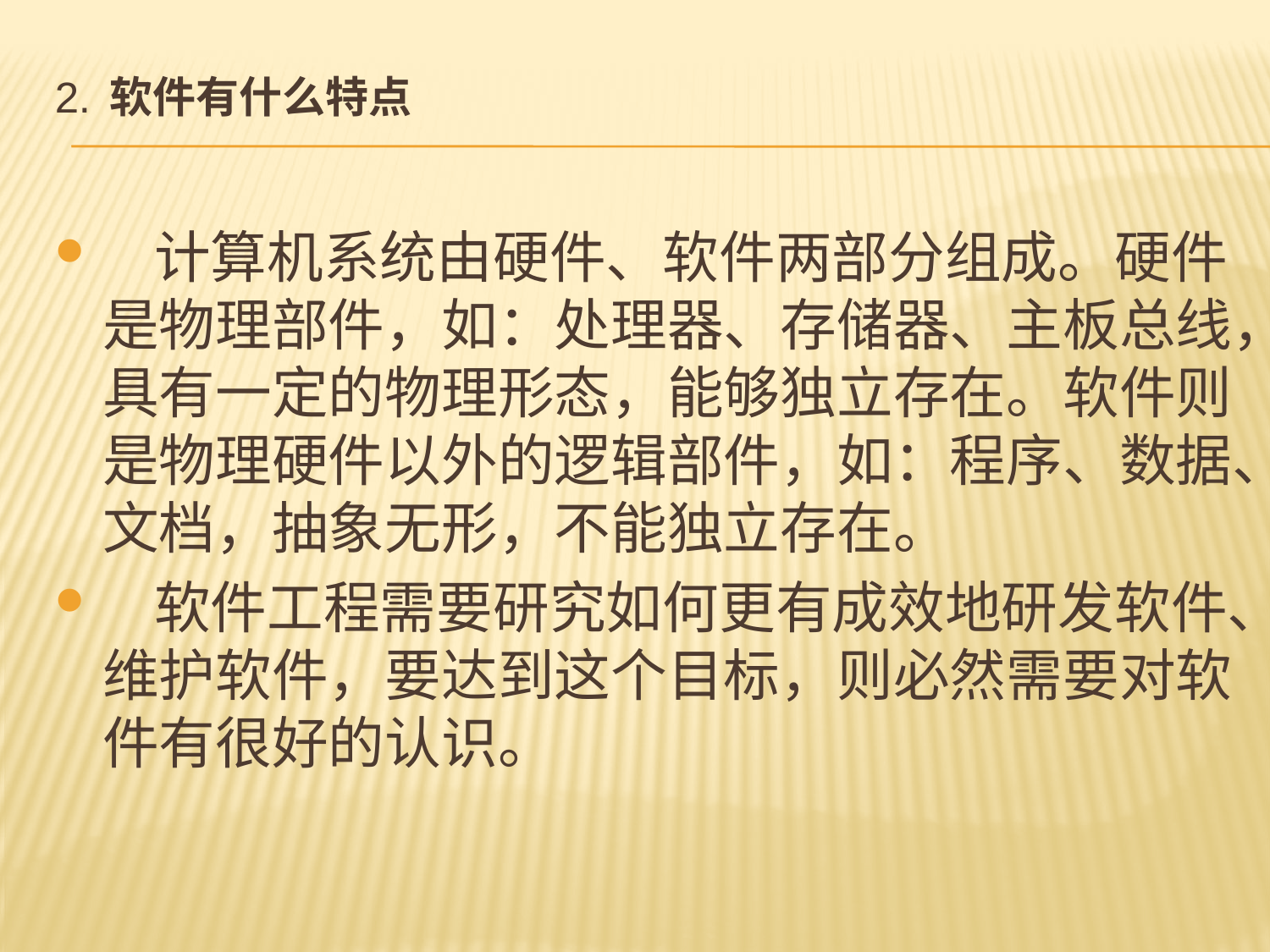

# 2. 软件有什么特点
   计算机系统由硬件、软件两部分组成。硬件是物理部件，如：处理器、存储器、主板总线，具有一定的物理形态，能够独立存在。软件则是物理硬件以外的逻辑部件，如：程序、数据、文档，抽象无形，不能独立存在。
   软件工程需要研究如何更有成效地研发软件、维护软件，要达到这个目标，则必然需要对软件有很好的认识。